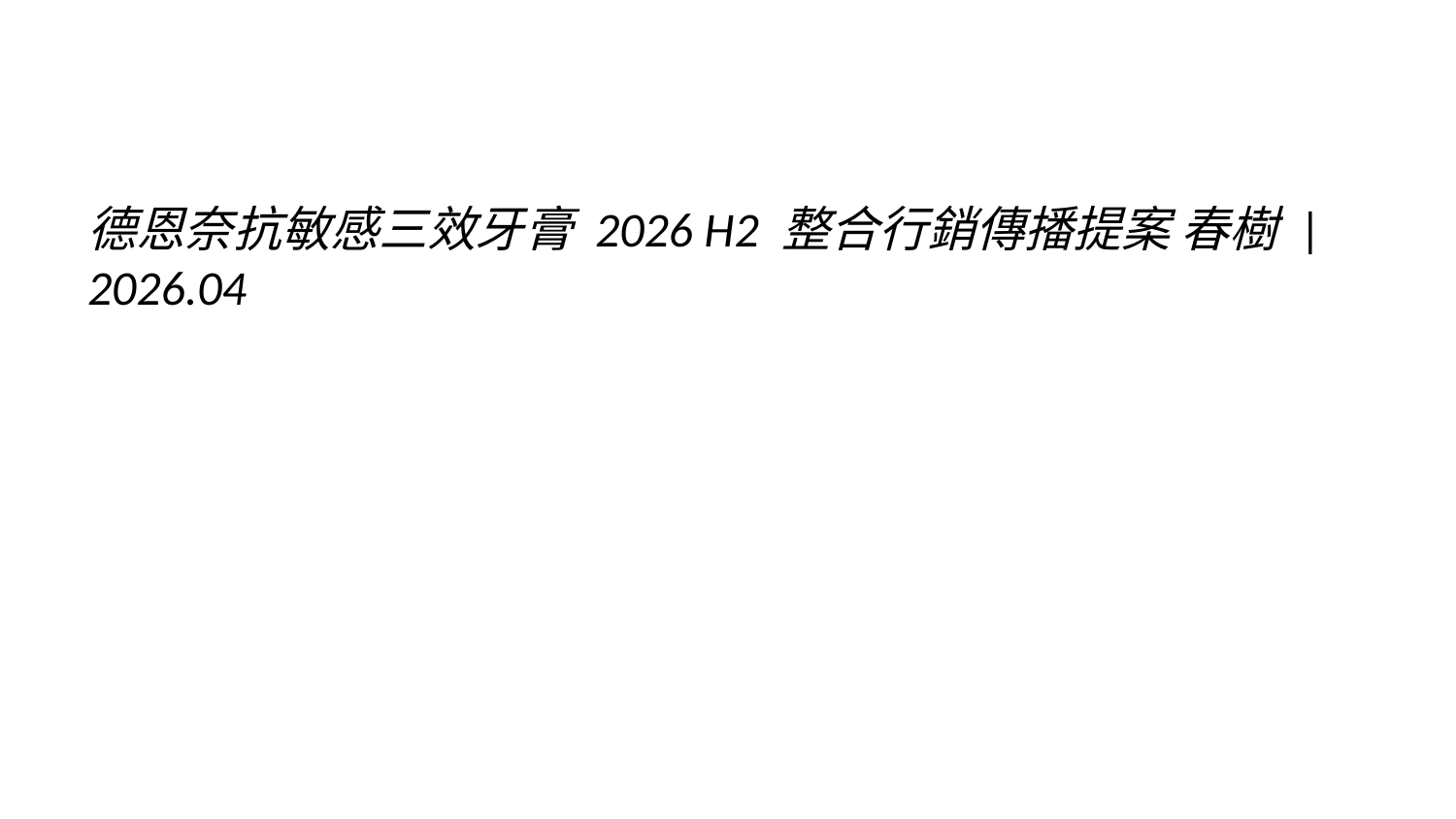

德恩奈抗敏感三效牙膏 2026 H2 整合行銷傳播提案 春樹 | 2026.04